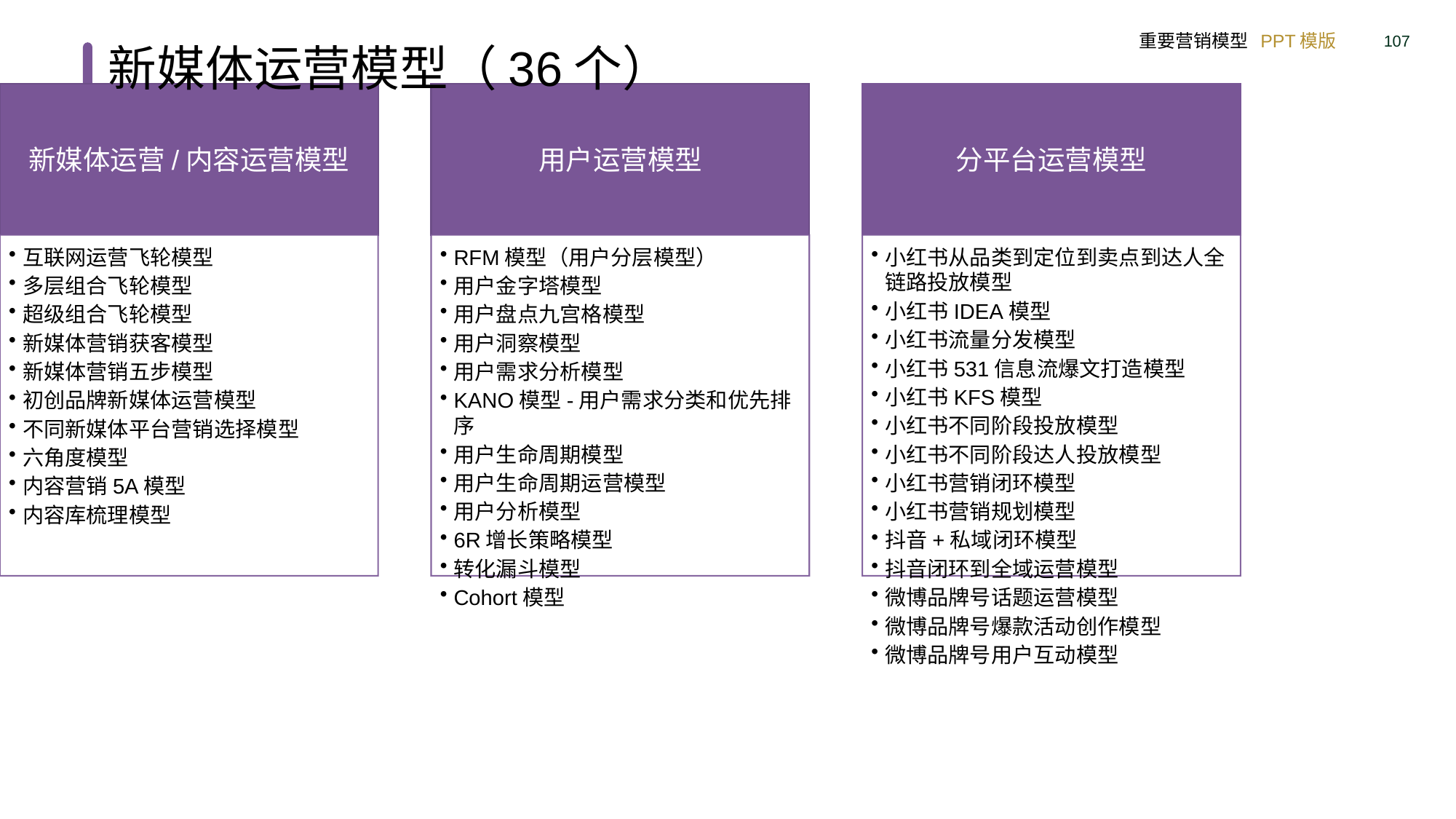

新媒体运营模型（36个）
新媒体运营/内容运营模型
互联网运营飞轮模型
多层组合飞轮模型
超级组合飞轮模型
新媒体营销获客模型
新媒体营销五步模型
初创品牌新媒体运营模型
不同新媒体平台营销选择模型
六角度模型
内容营销5A模型
内容库梳理模型
用户运营模型
RFM模型（用户分层模型）
用户金字塔模型
用户盘点九宫格模型
用户洞察模型
用户需求分析模型
KANO模型-用户需求分类和优先排序
用户生命周期模型
用户生命周期运营模型
用户分析模型
6R增长策略模型
转化漏斗模型
Cohort模型

分平台运营模型
小红书从品类到定位到卖点到达人全链路投放模型
小红书IDEA模型
小红书流量分发模型
小红书531信息流爆文打造模型
小红书KFS模型
小红书不同阶段投放模型
小红书不同阶段达人投放模型
小红书营销闭环模型
小红书营销规划模型
抖音+私域闭环模型
抖音闭环到全域运营模型
微博品牌号话题运营模型
微博品牌号爆款活动创作模型
微博品牌号用户互动模型